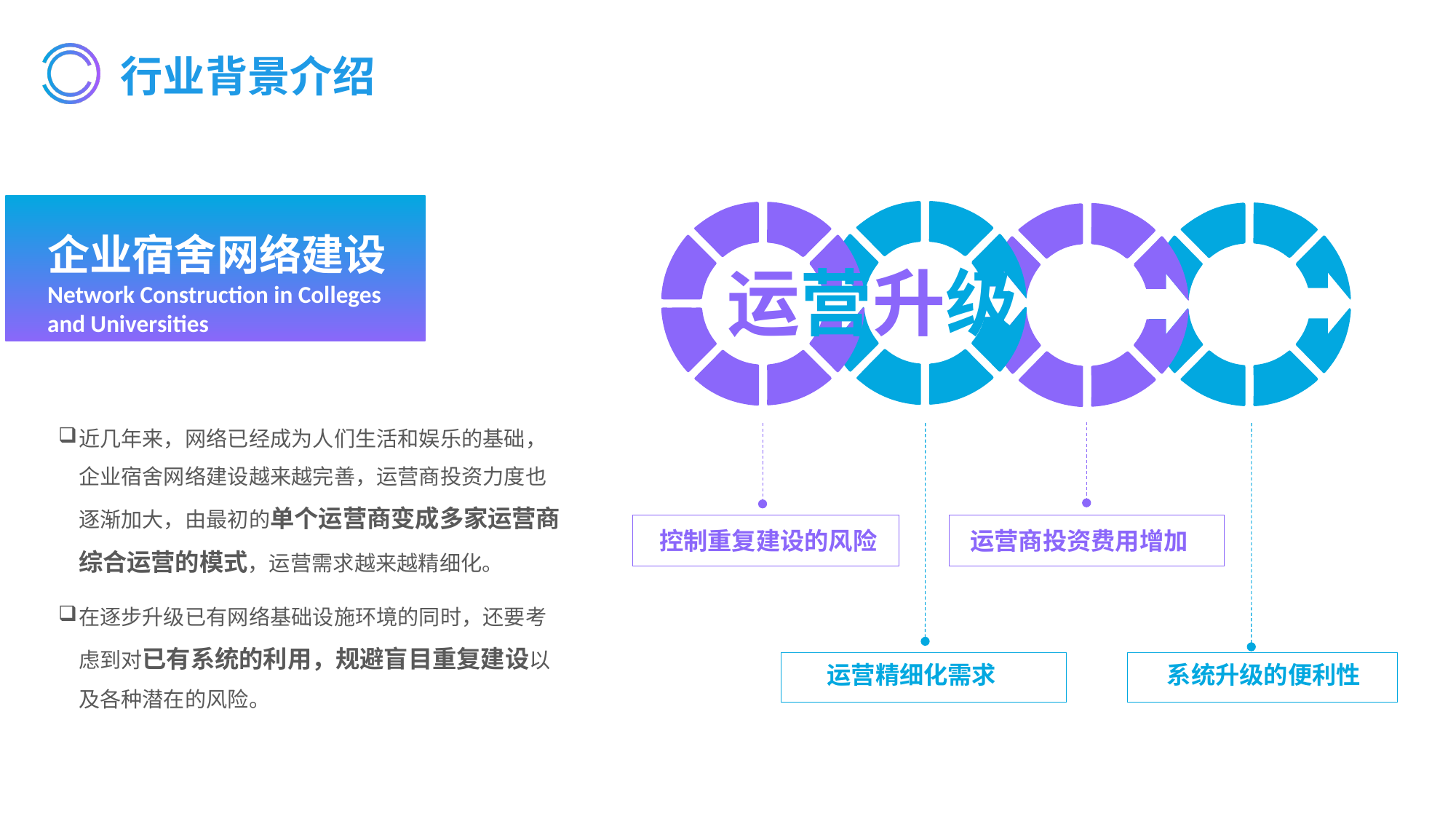

# 行业背景介绍

企业宿舍网络建设
Network Construction in Colleges and Universities

运营升级
近几年来，网络已经成为人们生活和娱乐的基础，企业宿舍网络建设越来越完善，运营商投资力度也逐渐加大，由最初的单个运营商变成多家运营商综合运营的模式，运营需求越来越精细化。
在逐步升级已有网络基础设施环境的同时，还要考虑到对已有系统的利用，规避盲目重复建设以及各种潜在的风险。

控制重复建设的风险

运营商投资费用增加

系统升级的便利性
运营精细化需求